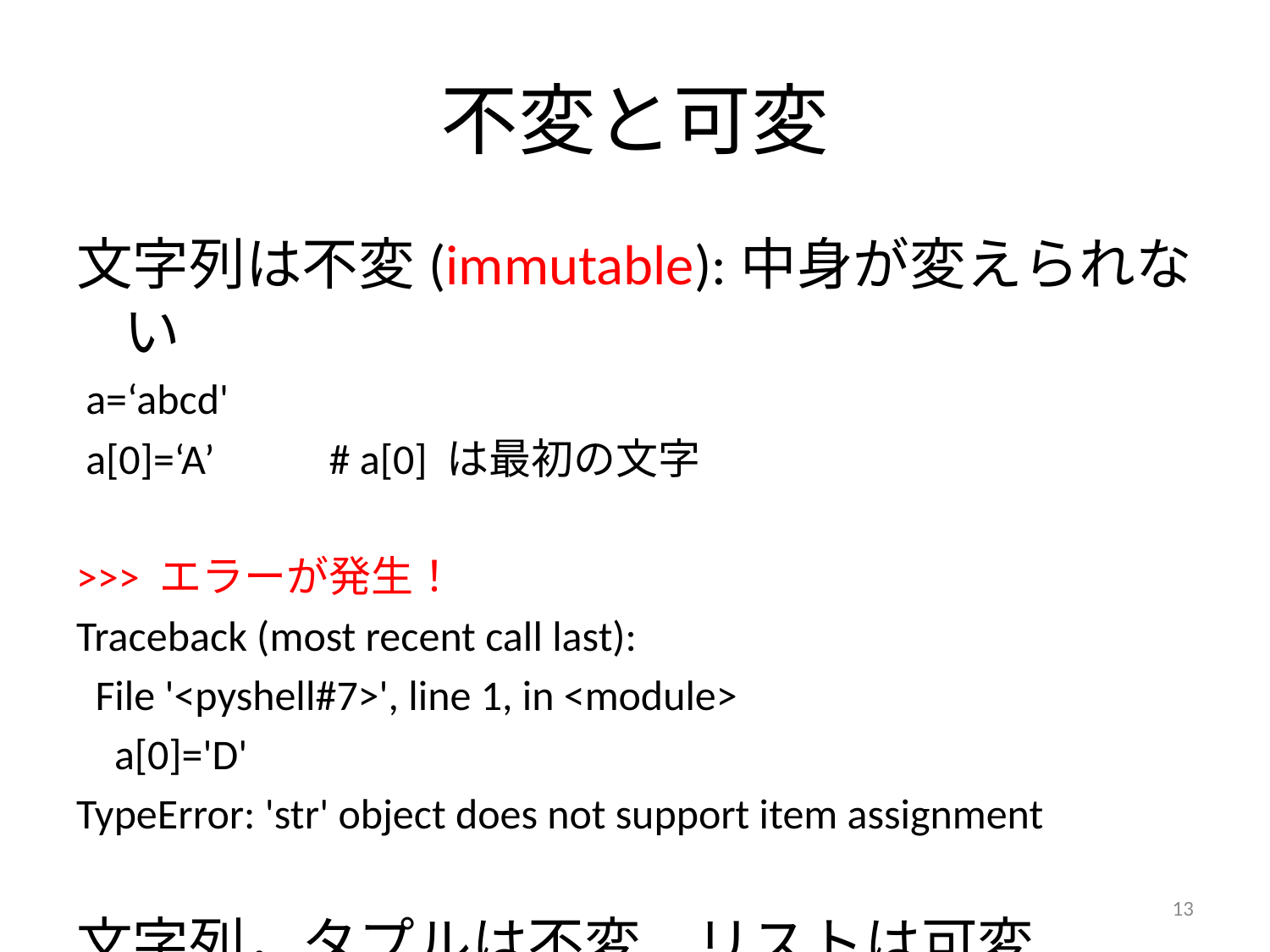

# 不変と可変
文字列は不変(immutable):中身が変えられない
 a=‘abcd'
 a[0]=‘A’            # a[0] は最初の文字

>>> エラーが発生！
Traceback (most recent call last):
  File '<pyshell#7>', line 1, in <module>
    a[0]='D'
TypeError: 'str' object does not support item assignment

文字列，タプルは不変, リストは可変(mutable)

13